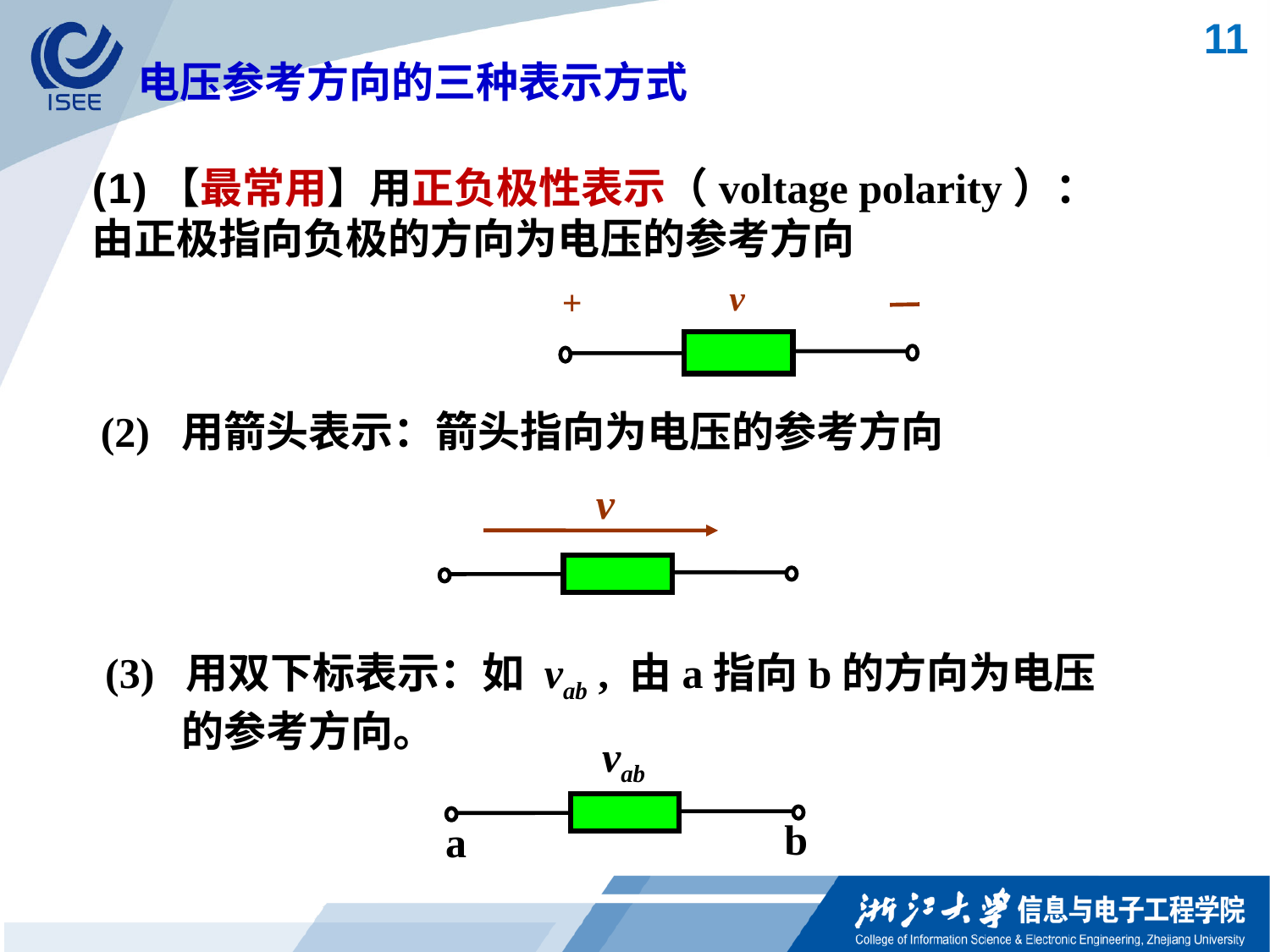

11
电压参考方向的三种表示方式
【最常用】用正负极性表示（voltage polarity）：
由正极指向负极的方向为电压的参考方向
v
+

(2)  用箭头表示：箭头指向为电压的参考方向
v

(3)  用双下标表示：如 vab , 由a指向b的方向为电压
       的参考方向。
vab

b

a